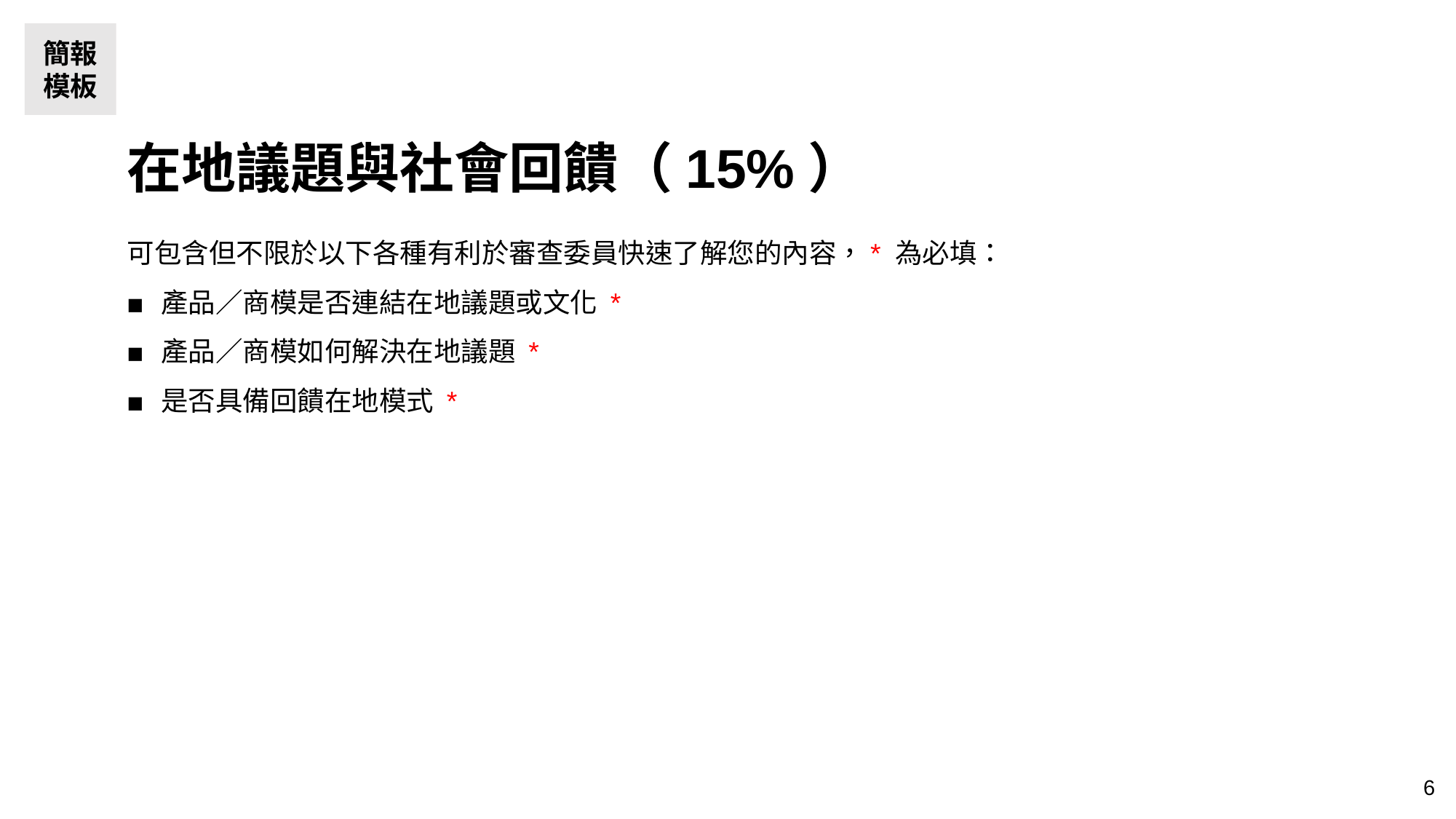

簡報
模板
在地議題與社會回饋（15%）
可包含但不限於以下各種有利於審查委員快速了解您的內容，* 為必填：
產品／商模是否連結在地議題或文化 *
產品／商模如何解決在地議題 *
是否具備回饋在地模式 *
6